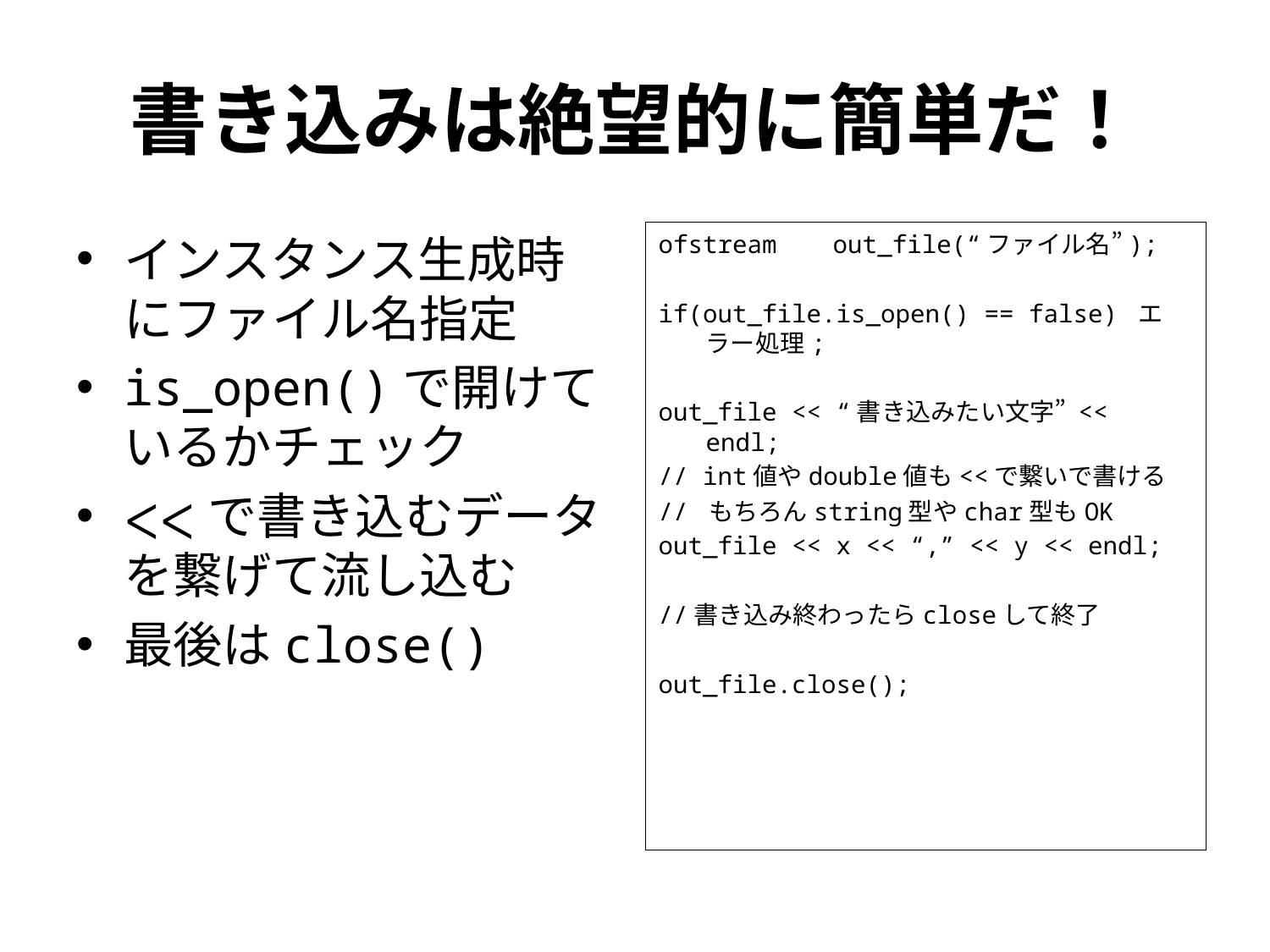

# 書き込みは絶望的に簡単だ！
インスタンス生成時にファイル名指定
is_open()で開けているかチェック
<<で書き込むデータを繋げて流し込む
最後はclose()
ofstream	out_file(“ファイル名”);

if(out_file.is_open() == false) エラー処理;

out_file << “書き込みたい文字” << endl;
// int値やdouble値も<<で繋いで書ける
// もちろんstring型やchar型もOK
out_file << x << “,” << y << endl;

//書き込み終わったらcloseして終了

out_file.close();